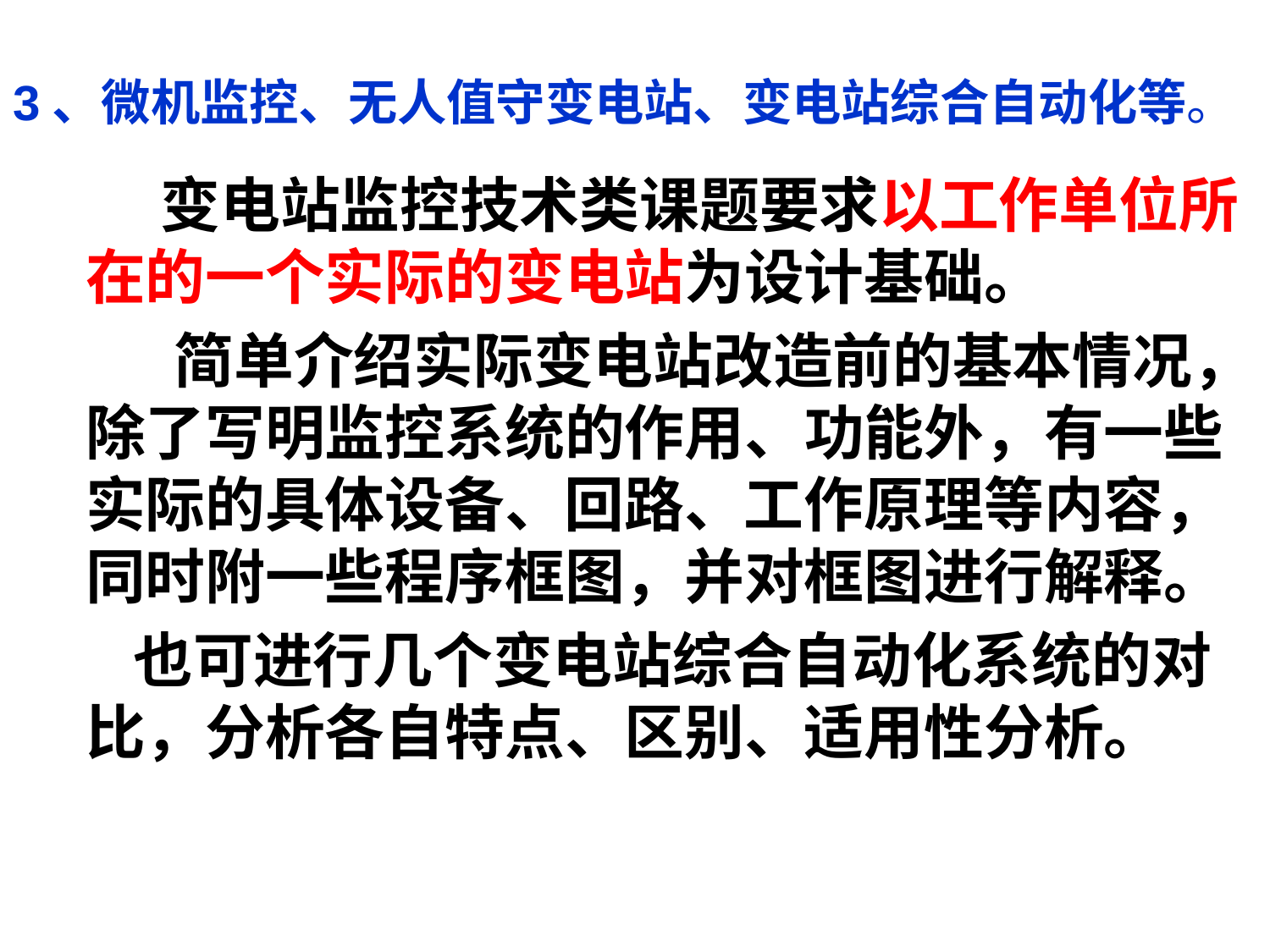

3、微机监控、无人值守变电站、变电站综合自动化等。
        变电站监控技术类课题要求以工作单位所在的一个实际的变电站为设计基础。
         简单介绍实际变电站改造前的基本情况，除了写明监控系统的作用、功能外，有一些实际的具体设备、回路、工作原理等内容，同时附一些程序框图，并对框图进行解释。
      也可进行几个变电站综合自动化系统的对比，分析各自特点、区别、适用性分析。